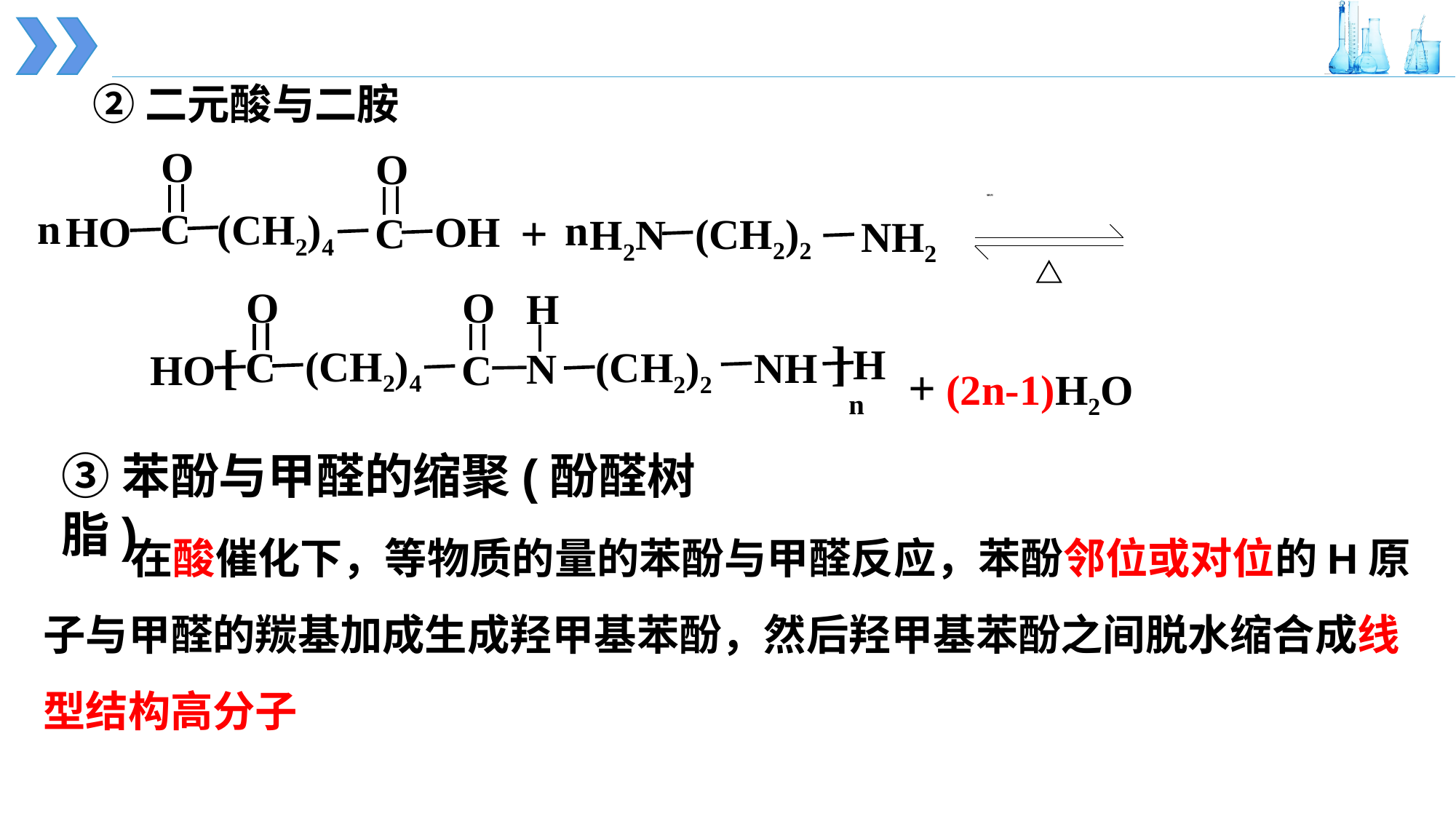

②二元酸与二胺
O
O
  n
C
(CH2)4
HO
OH
C
催化剂

+
  n
(CH2)2
H2N
NH2
O
O
  H
]
[
H
(CH2)4
(CH2)2
C
NH
N
HO
C
n
+ (2n-1)H2O
③苯酚与甲醛的缩聚(酚醛树脂)
        在酸催化下，等物质的量的苯酚与甲醛反应，苯酚邻位或对位的H原子与甲醛的羰基加成生成羟甲基苯酚，然后羟甲基苯酚之间脱水缩合成线型结构高分子